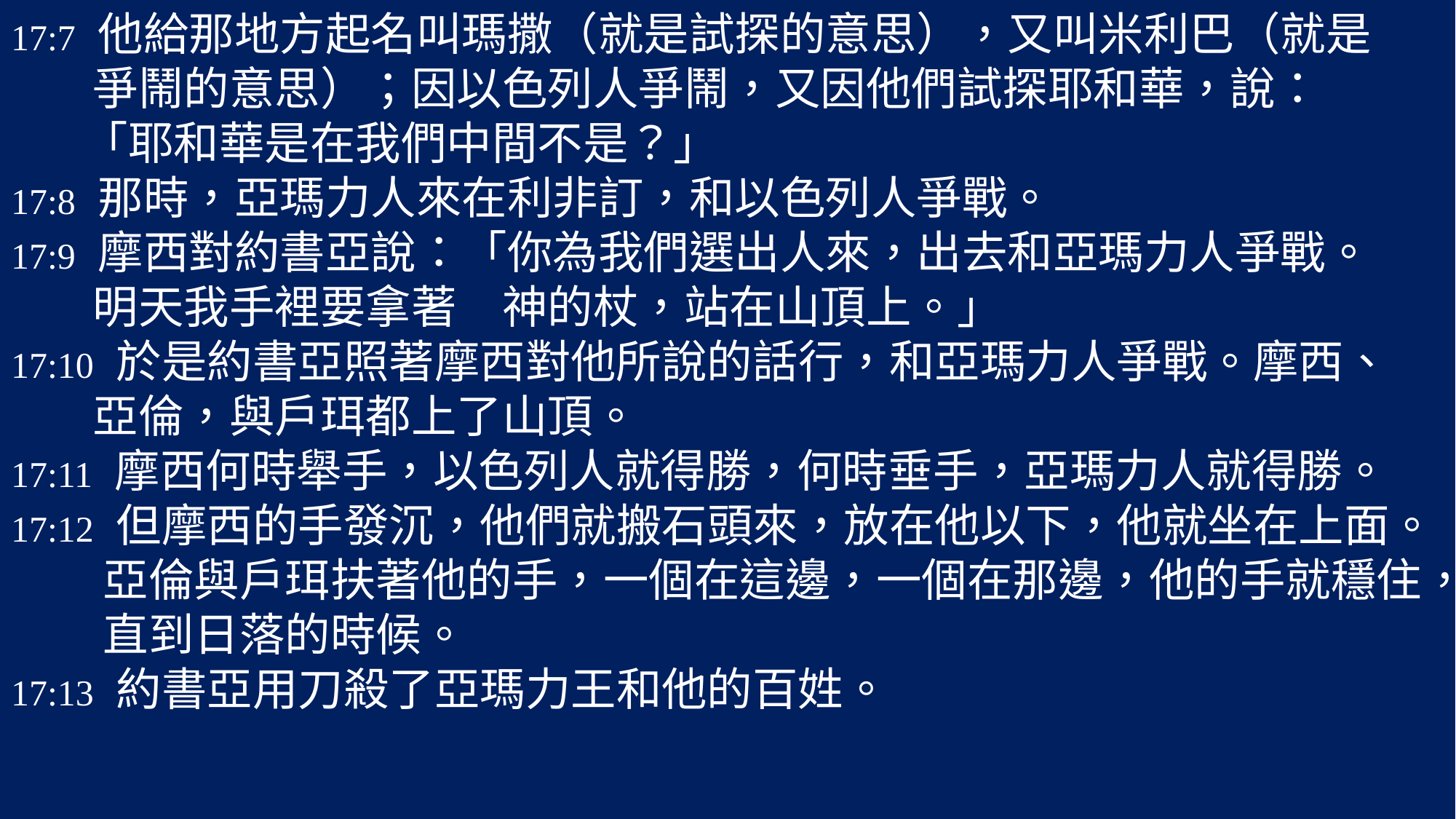

17:7 他給那地方起名叫瑪撒（就是試探的意思），又叫米利巴（就是
       爭鬧的意思）；因以色列人爭鬧，又因他們試探耶和華，說：
      「耶和華是在我們中間不是？」
17:8 那時，亞瑪力人來在利非訂，和以色列人爭戰。
17:9 摩西對約書亞說：「你為我們選出人來，出去和亞瑪力人爭戰。
       明天我手裡要拿著　神的杖，站在山頂上。」
17:10 於是約書亞照著摩西對他所說的話行，和亞瑪力人爭戰。摩西、
       亞倫，與戶珥都上了山頂。
17:11 摩西何時舉手，以色列人就得勝，何時垂手，亞瑪力人就得勝。
17:12 但摩西的手發沉，他們就搬石頭來，放在他以下，他就坐在上面。
        亞倫與戶珥扶著他的手，一個在這邊，一個在那邊，他的手就穩住，
        直到日落的時候。
17:13 約書亞用刀殺了亞瑪力王和他的百姓。